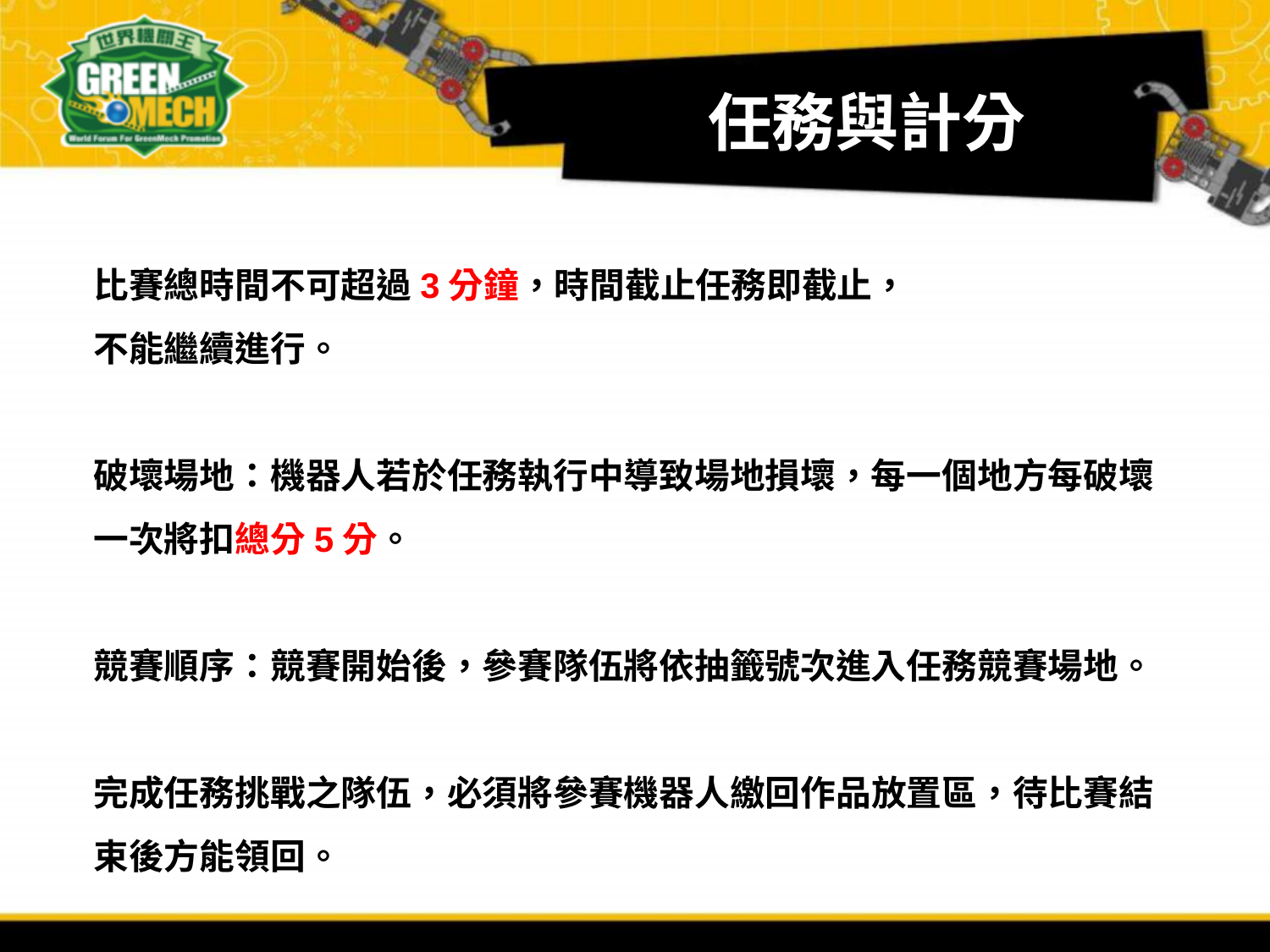

任務與計分
比賽總時間不可超過3分鐘，時間截止任務即截止，
不能繼續進行。

破壞場地：機器人若於任務執行中導致場地損壞，每一個地方每破壞一次將扣總分5分。

競賽順序：競賽開始後，參賽隊伍將依抽籤號次進入任務競賽場地。

完成任務挑戰之隊伍，必須將參賽機器人繳回作品放置區，待比賽結束後方能領回。